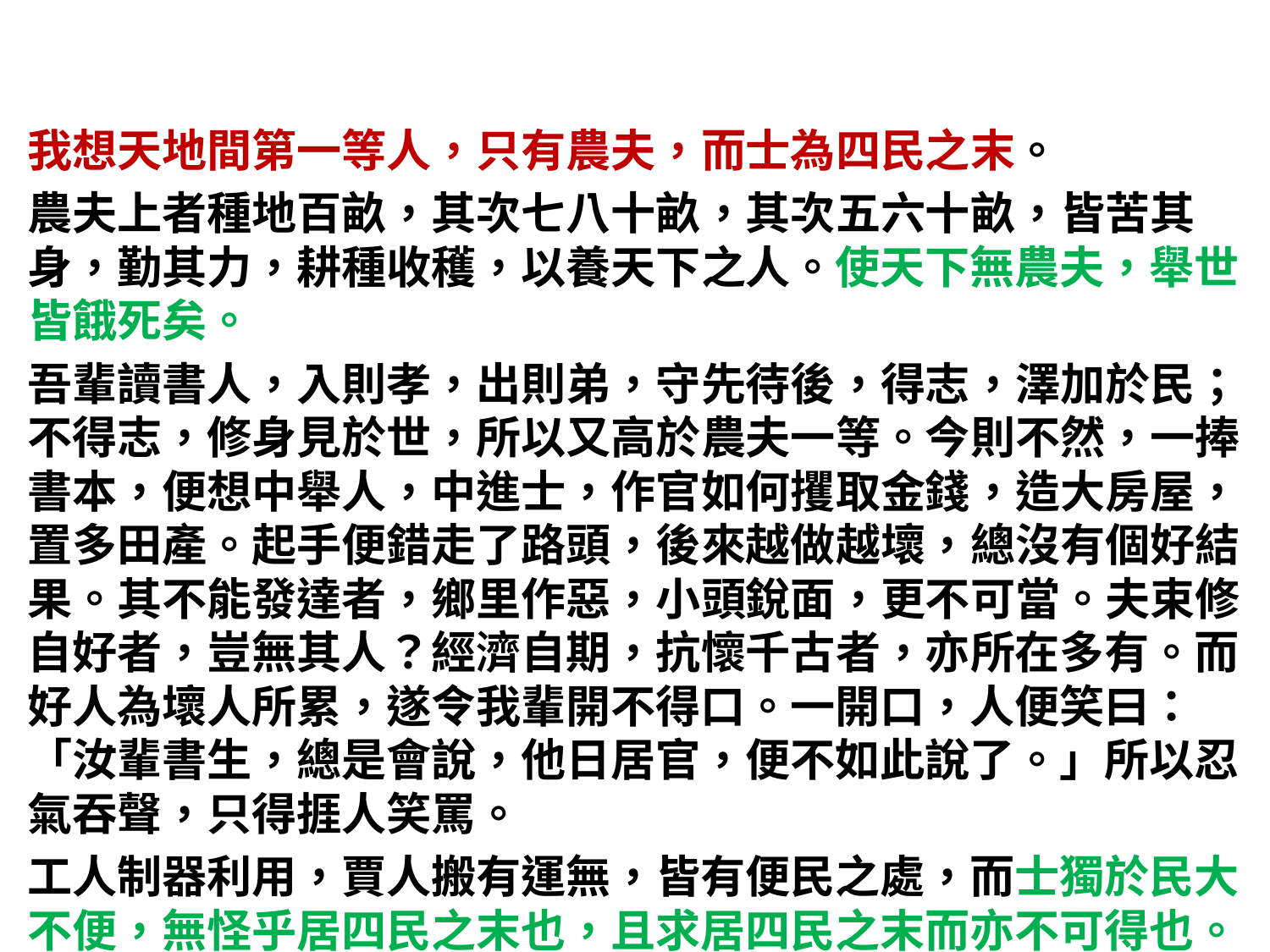

我想天地間第一等人，只有農夫，而士為四民之末。
農夫上者種地百畝，其次七八十畝，其次五六十畝，皆苦其身，勤其力，耕種收穫，以養天下之人。使天下無農夫，舉世皆餓死矣。
吾輩讀書人，入則孝，出則弟，守先待後，得志，澤加於民；不得志，修身見於世，所以又高於農夫一等。今則不然，一捧書本，便想中舉人，中進士，作官如何攫取金錢，造大房屋，置多田產。起手便錯走了路頭，後來越做越壞，總沒有個好結果。其不能發達者，鄉里作惡，小頭銳面，更不可當。夫束修自好者，豈無其人？經濟自期，抗懷千古者，亦所在多有。而好人為壞人所累，遂令我輩開不得口。一開口，人便笑曰：「汝輩書生，總是會說，他日居官，便不如此說了。」所以忍氣吞聲，只得捱人笑罵。
工人制器利用，賈人搬有運無，皆有便民之處，而士獨於民大不便，無怪乎居四民之末也，且求居四民之末而亦不可得也。